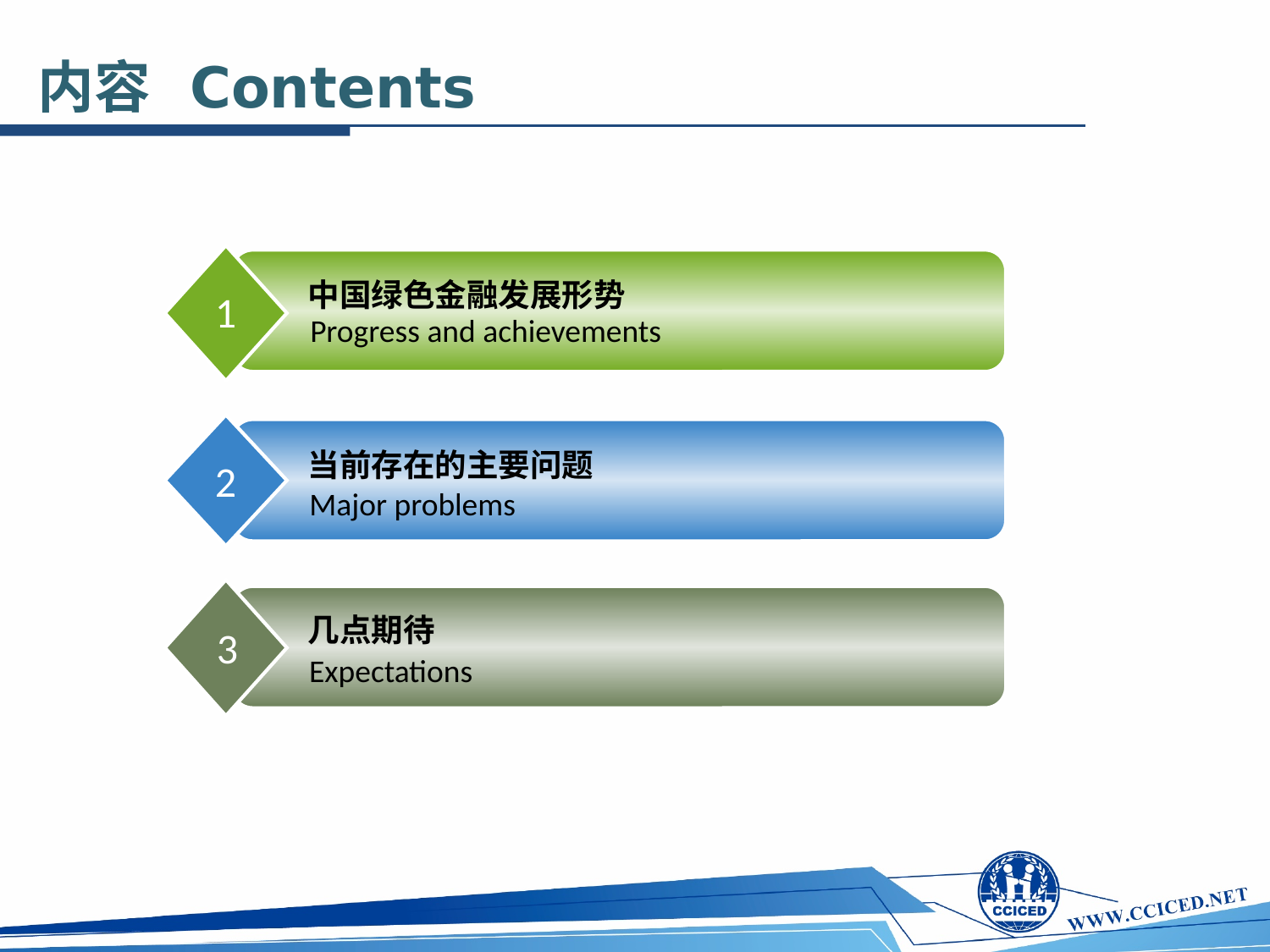

内容  Contents

中国绿色金融发展形势
1
Progress and achievements

当前存在的主要问题
2
Major problems

几点期待
3
Expectations